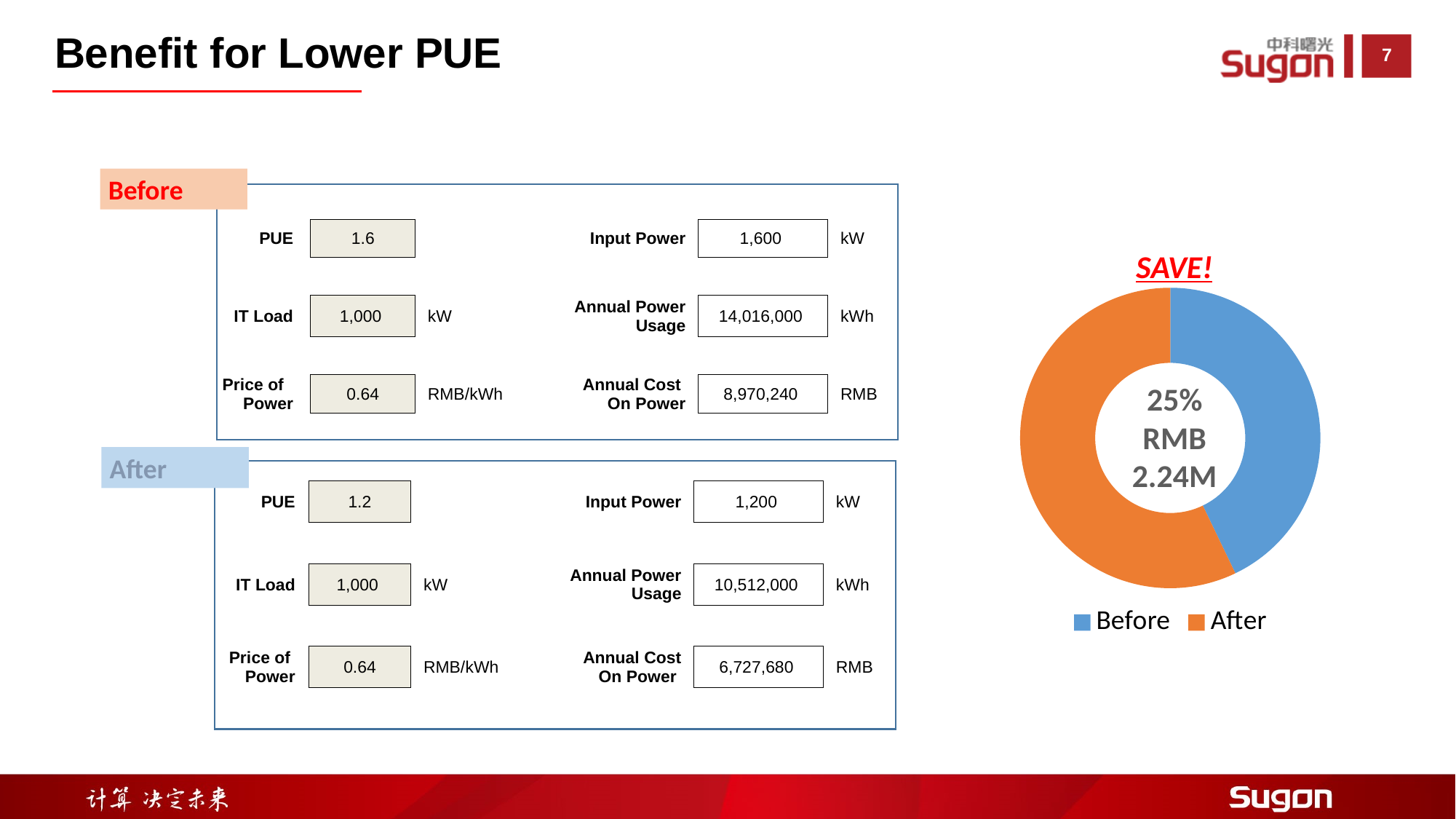

Benefit for Lower PUE
Before

|  |  |  |  |  |  |  |  |  |  |
| --- | --- | --- | --- | --- | --- | --- | --- | --- | --- |
| PUE |  | 1.6 |  |  | Input Power |  | 1,600 |  | kW |
|  |  |  |  |  |  |  |  |  |  |
| IT Load |  | 1,000 |  | kW | Annual Power Usage |  | 14,016,000 |  | kWh |
|  |  |  |  |  |  |  |  |  |  |
| Price of Power |  | 0.64 |  | RMB/kWh | Annual Cost On Power |  | 8,970,240 |  | RMB |
|  |  |  |  |  |  |  |  |  |  |
SAVE!

### Chart

| Category | 销售额 |
|---|---|
| Before | 6727680.0 |
| After | 8970240.0 |
25%
RMB 2.24M
|  |  |  |  |  |  |  |  |  |  |  |
| --- | --- | --- | --- | --- | --- | --- | --- | --- | --- | --- |
| PUE |  | 1.2 |  |  |  | Input Power |  | 1,200 |  | kW |
|  |  |  |  |  |  |  |  |  |  |  |
| IT Load |  | 1,000 |  | kW |  | Annual Power Usage |  | 10,512,000 |  | kWh |
|  |  |  |  |  |  |  |  |  |  |  |
| Price of Power |  | 0.64 |  | RMB/kWh |  | Annual Cost On Power |  | 6,727,680 |  | RMB |
|  |  |  |  |  |  |  |  |  |  |  |
After